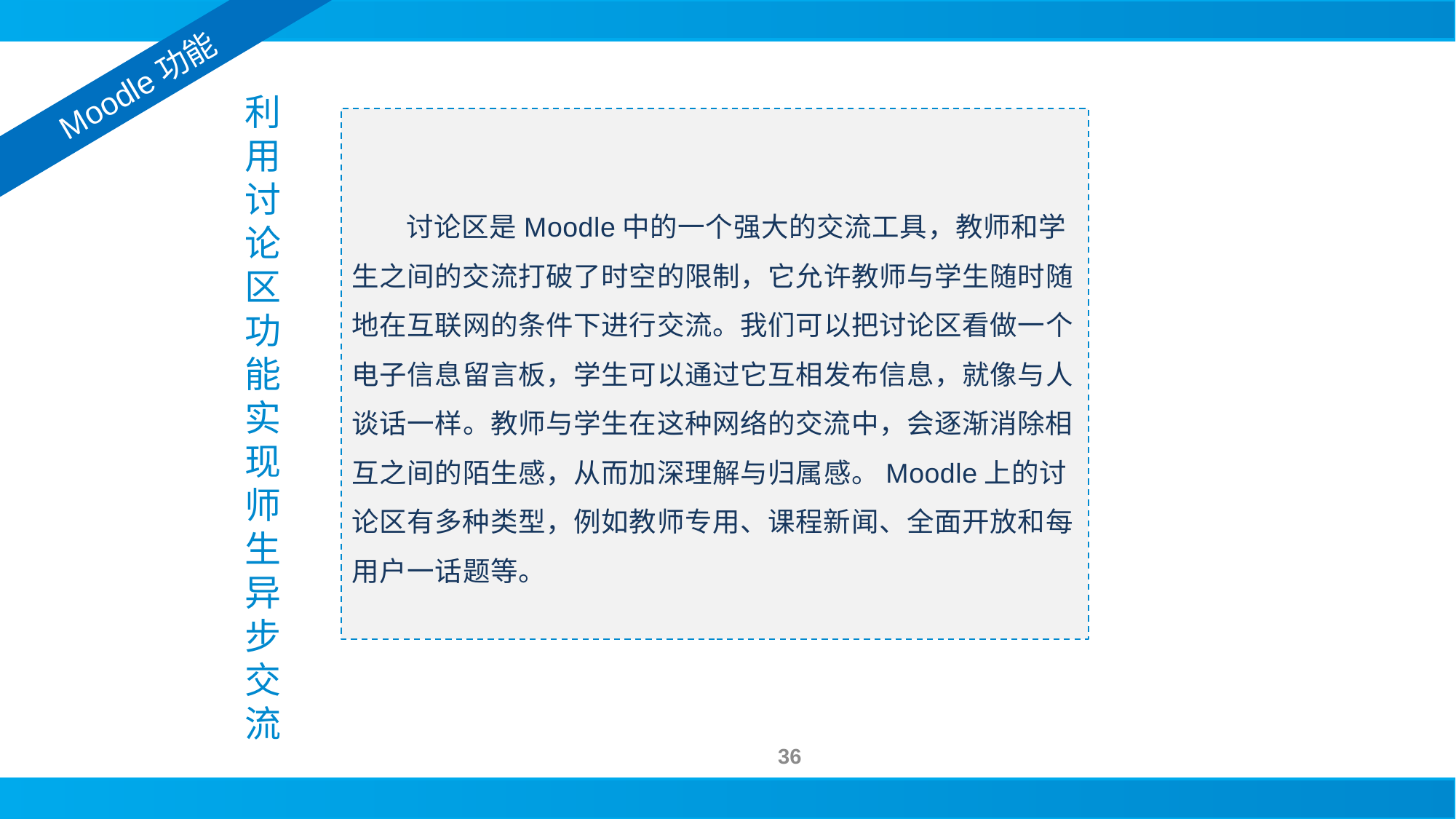

Moodle功能
利用讨论区功能实现师生异步交流

讨论区是Moodle中的一个强大的交流工具，教师和学生之间的交流打破了时空的限制，它允许教师与学生随时随地在互联网的条件下进行交流。我们可以把讨论区看做一个电子信息留言板，学生可以通过它互相发布信息，就像与人谈话一样。教师与学生在这种网络的交流中，会逐渐消除相互之间的陌生感，从而加深理解与归属感。Moodle上的讨论区有多种类型，例如教师专用、课程新闻、全面开放和每用户一话题等。
# Moodle应用于网络教学的功能实现模式
36